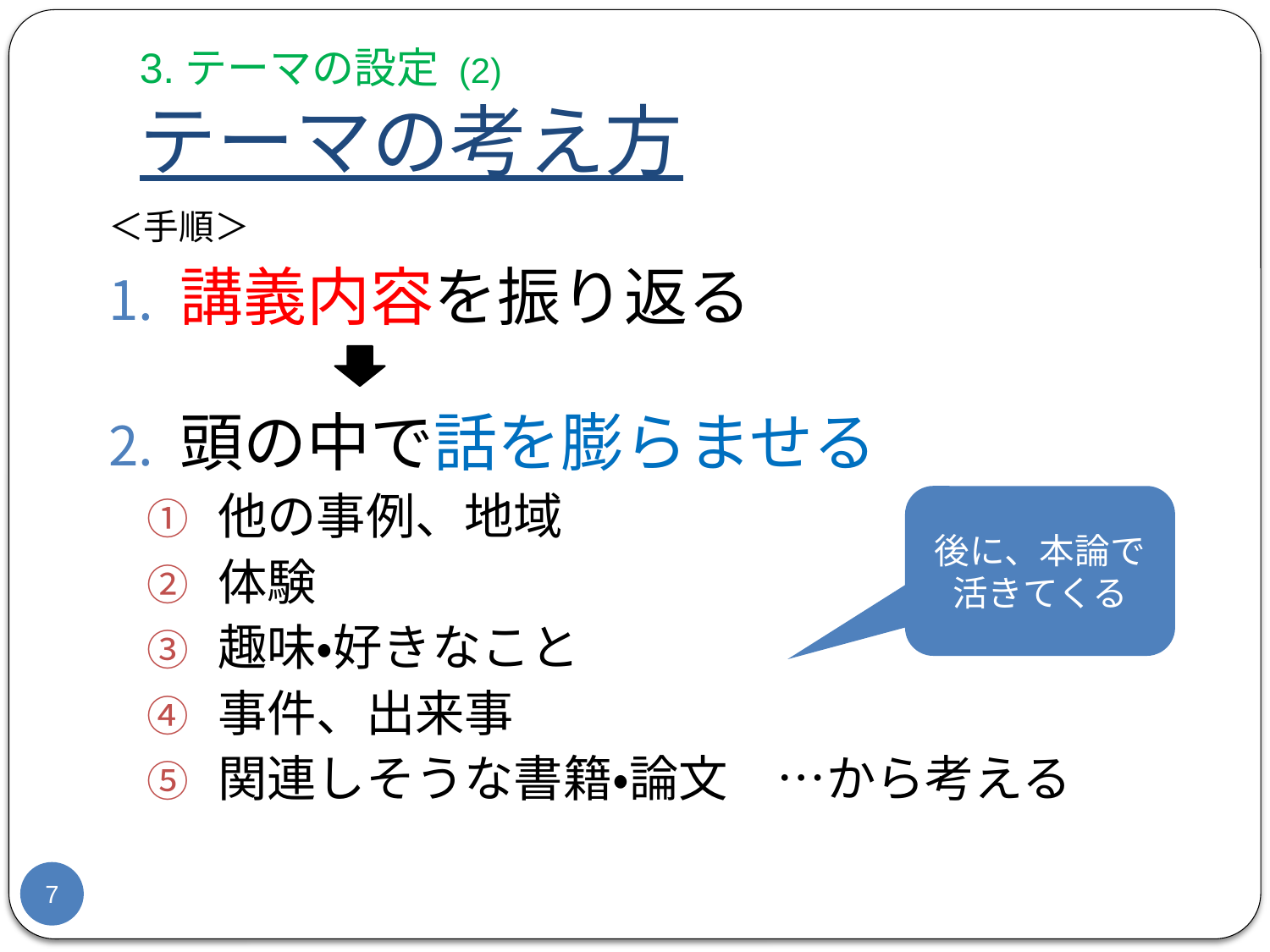

# 3.テーマの設定 (2) テーマの考え方
＜手順＞
講義内容を振り返る
頭の中で話を膨らませる
他の事例、地域
体験
趣味・好きなこと
事件、出来事
関連しそうな書籍・論文　…から考える

後に、本論で活きてくる
7